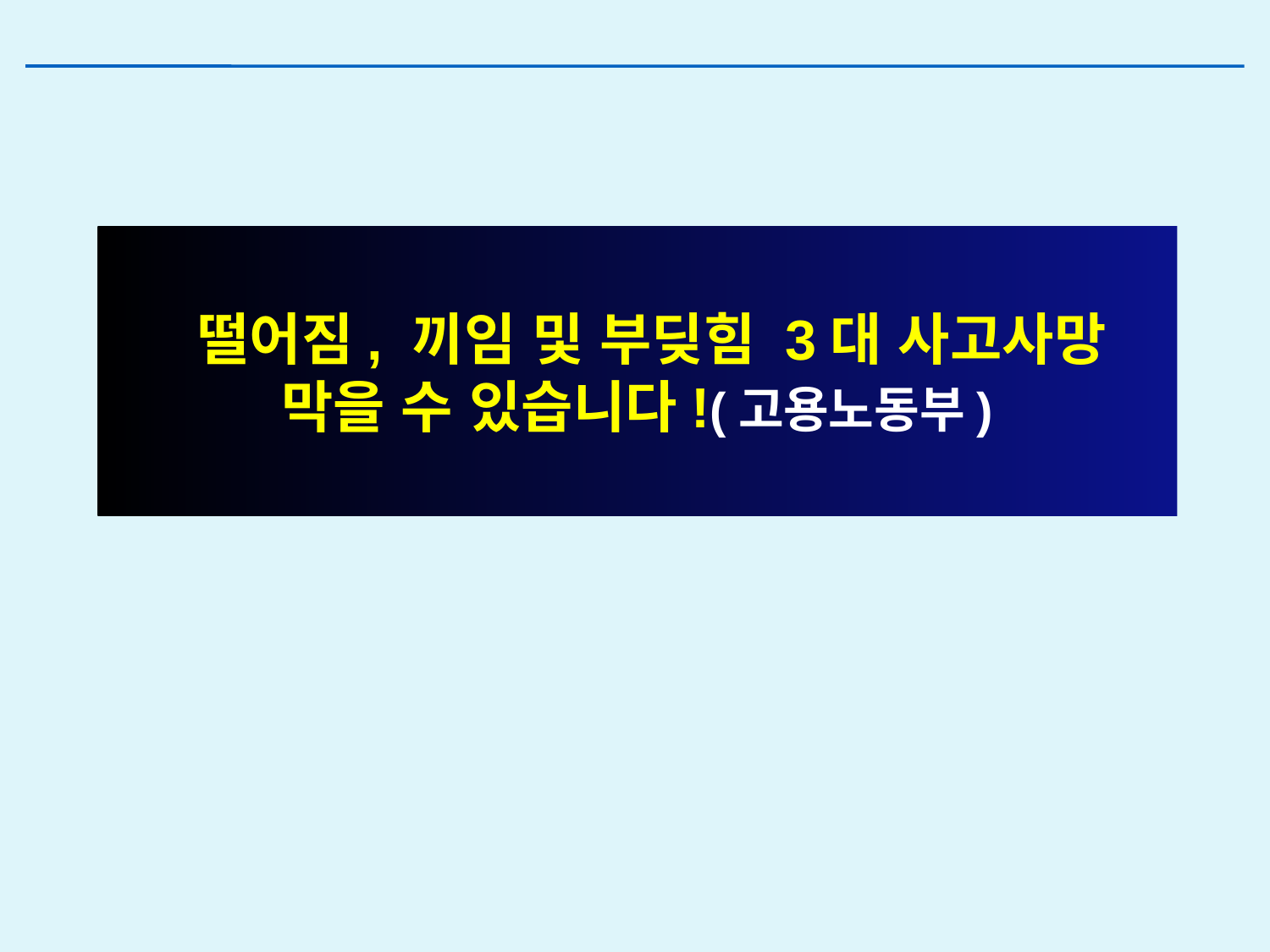

떨어짐, 끼임 및 부딪힘 3대 사고사망 막을 수 있습니다!(고용노동부)